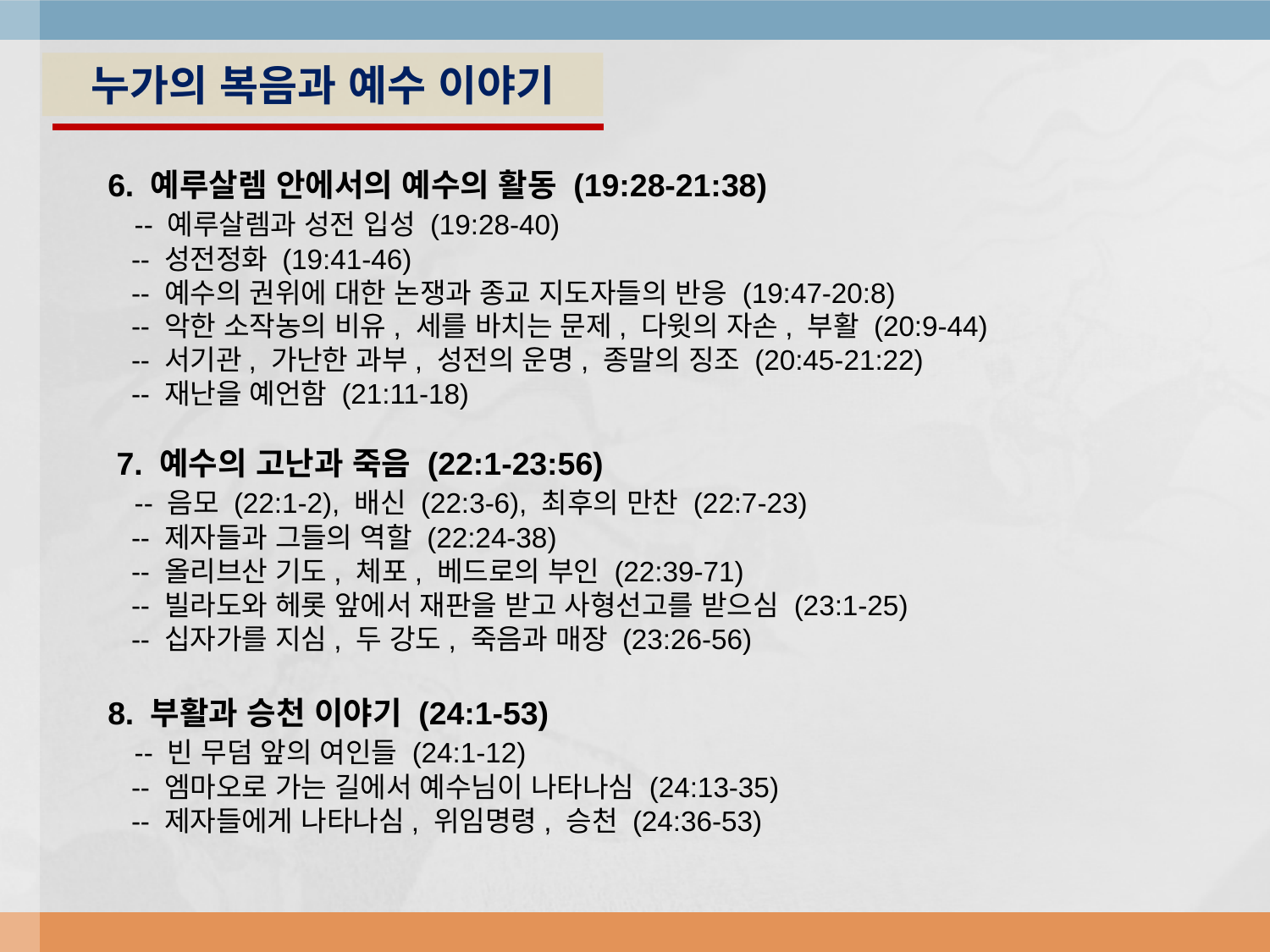

누가의 복음과 예수 이야기
6. 예루살렘 안에서의 예수의 활동 (19:28-21:38)
   -- 예루살렘과 성전 입성 (19:28-40)
   -- 성전정화 (19:41-46)
   -- 예수의 권위에 대한 논쟁과 종교 지도자들의 반응 (19:47-20:8)
   -- 악한 소작농의 비유, 세를 바치는 문제, 다윗의 자손, 부활 (20:9-44)
   -- 서기관, 가난한 과부, 성전의 운명, 종말의 징조 (20:45-21:22)
   -- 재난을 예언함 (21:11-18)

 7. 예수의 고난과 죽음 (22:1-23:56)
   -- 음모 (22:1-2), 배신 (22:3-6), 최후의 만찬 (22:7-23)
   -- 제자들과 그들의 역할 (22:24-38)
   -- 올리브산 기도, 체포, 베드로의 부인 (22:39-71)
   -- 빌라도와 헤롯 앞에서 재판을 받고 사형선고를 받으심 (23:1-25)
   -- 십자가를 지심, 두 강도, 죽음과 매장 (23:26-56)

8. 부활과 승천 이야기 (24:1-53)
   -- 빈 무덤 앞의 여인들 (24:1-12)
   -- 엠마오로 가는 길에서 예수님이 나타나심 (24:13-35)
   -- 제자들에게 나타나심, 위임명령, 승천 (24:36-53)